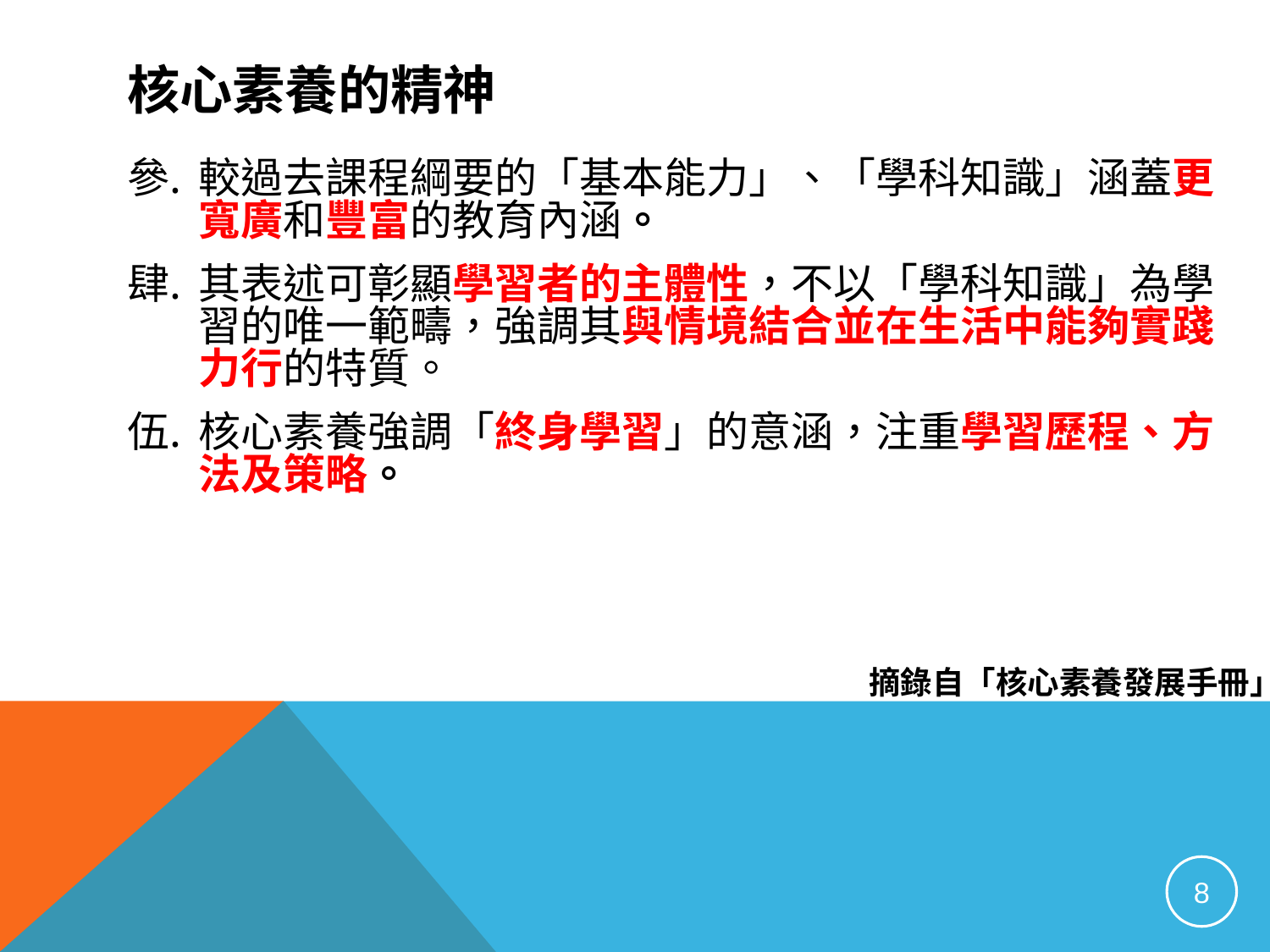

# 核心素養的精神
較過去課程綱要的「基本能力」、「學科知識」涵蓋更寬廣和豐富的教育內涵。
其表述可彰顯學習者的主體性，不以「學科知識」為學習的唯一範疇，強調其與情境結合並在生活中能夠實踐力行的特質。
核心素養強調「終身學習」的意涵，注重學習歷程、方法及策略。
摘錄自「核心素養發展手冊」
8